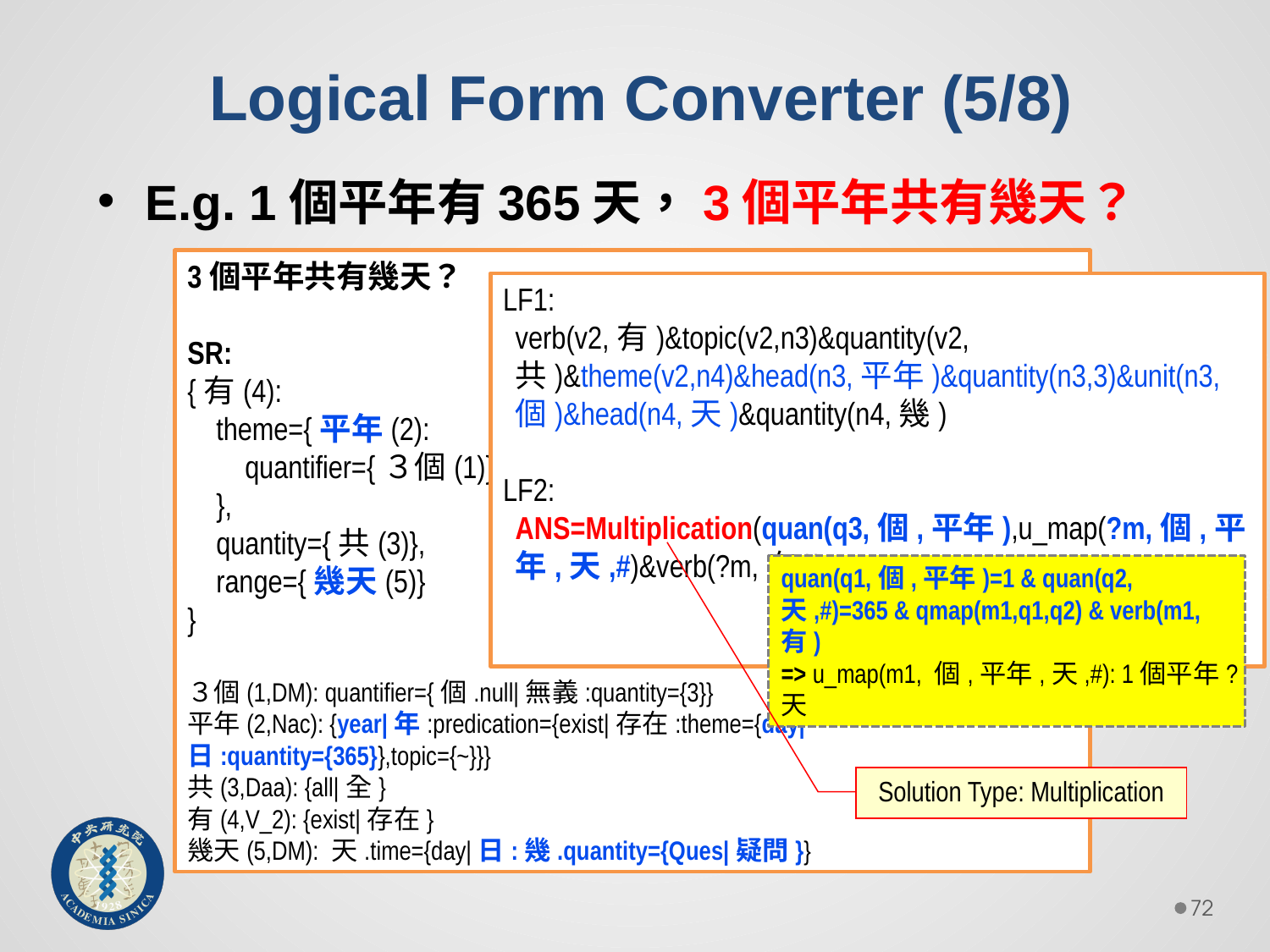

Logical Form Converter (5/8)
E.g. 1個平年有365天，3個平年共有幾天？

3個平年共有幾天？
SR:
{有(4):
    theme={平年(2):
        quantifier={３個(1)}
    },
    quantity={共(3)},
    range={幾天(5)}
}

３個(1,DM): quantifier={個.null|無義:quantity={3}}
平年(2,Nac): {year|年:predication={exist|存在:theme={day|日:quantity={365}},topic={~}}}
共(3,Daa): {all|全}
有(4,V_2): {exist|存在}
幾天(5,DM): 天.time={day|日:幾.quantity={Ques|疑問}}
LF1:
verb(v2,有)&topic(v2,n3)&quantity(v2,共)&theme(v2,n4)&head(n3,平年)&quantity(n3,3)&unit(n3,個)&head(n4,天)&quantity(n4,幾)

LF2:
ANS=Multiplication(quan(q3,個,平年),u_map(?m,個,平年,天,#)&verb(?m,有))

quan(q1,個,平年)=1 & quan(q2,天,#)=365 & qmap(m1,q1,q2) & verb(m1,有)
=> u_map(m1, 個,平年,天,#): 1個平年?天
Solution Type: Multiplication
72